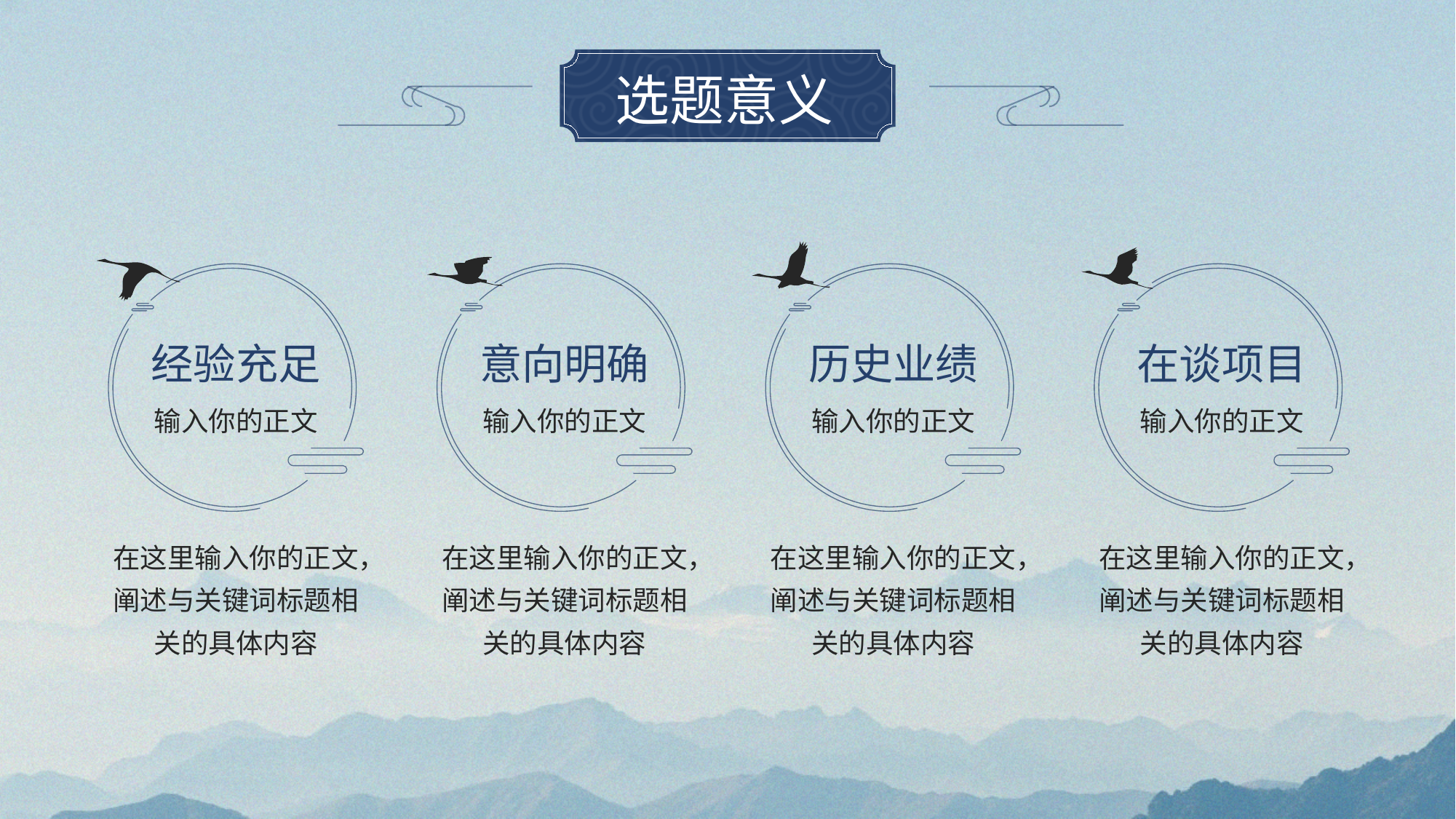

# 选题意义

经验充足
意向明确
历史业绩
在谈项目
输入你的正文
输入你的正文
输入你的正文
输入你的正文
在这里输入你的正文，阐述与关键词标题相关的具体内容
在这里输入你的正文，阐述与关键词标题相关的具体内容
在这里输入你的正文，阐述与关键词标题相关的具体内容
在这里输入你的正文，阐述与关键词标题相关的具体内容